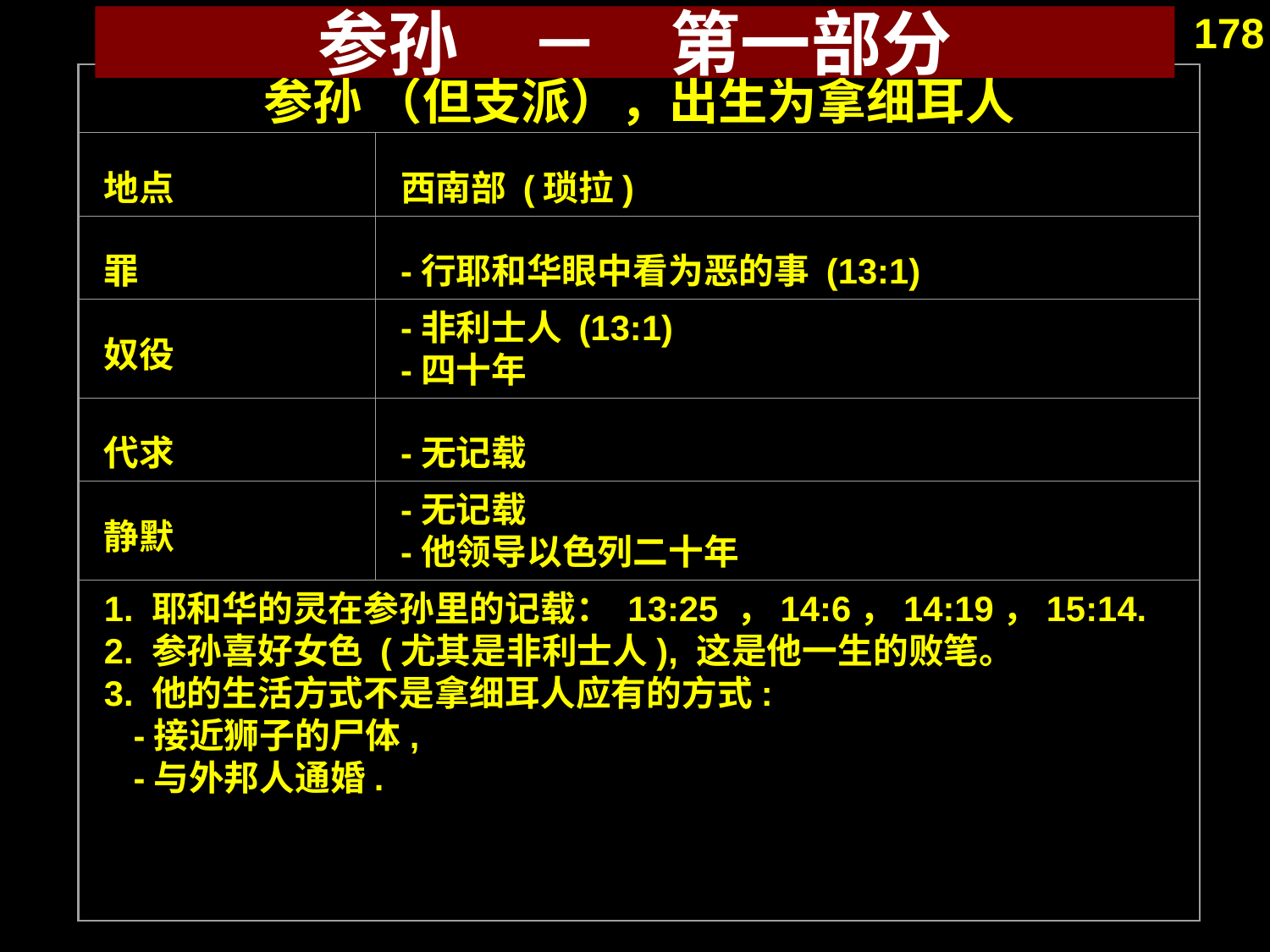

178

参孙　－　第一部分

参孙 （但支派），出生为拿细耳人

地点

西南部 (琐拉)

罪

-行耶和华眼中看为恶的事 (13:1)

奴役

-非利士人 (13:1)
-四十年

代求

-无记载

静默

-无记载
-他领导以色列二十年

1. 耶和华的灵在参孙里的记载： 13:25 ，14:6，14:19，15:14.
2. 参孙喜好女色 (尤其是非利士人), 这是他一生的败笔。
3. 他的生活方式不是拿细耳人应有的方式:
   -接近狮子的尸体,
   -与外邦人通婚.